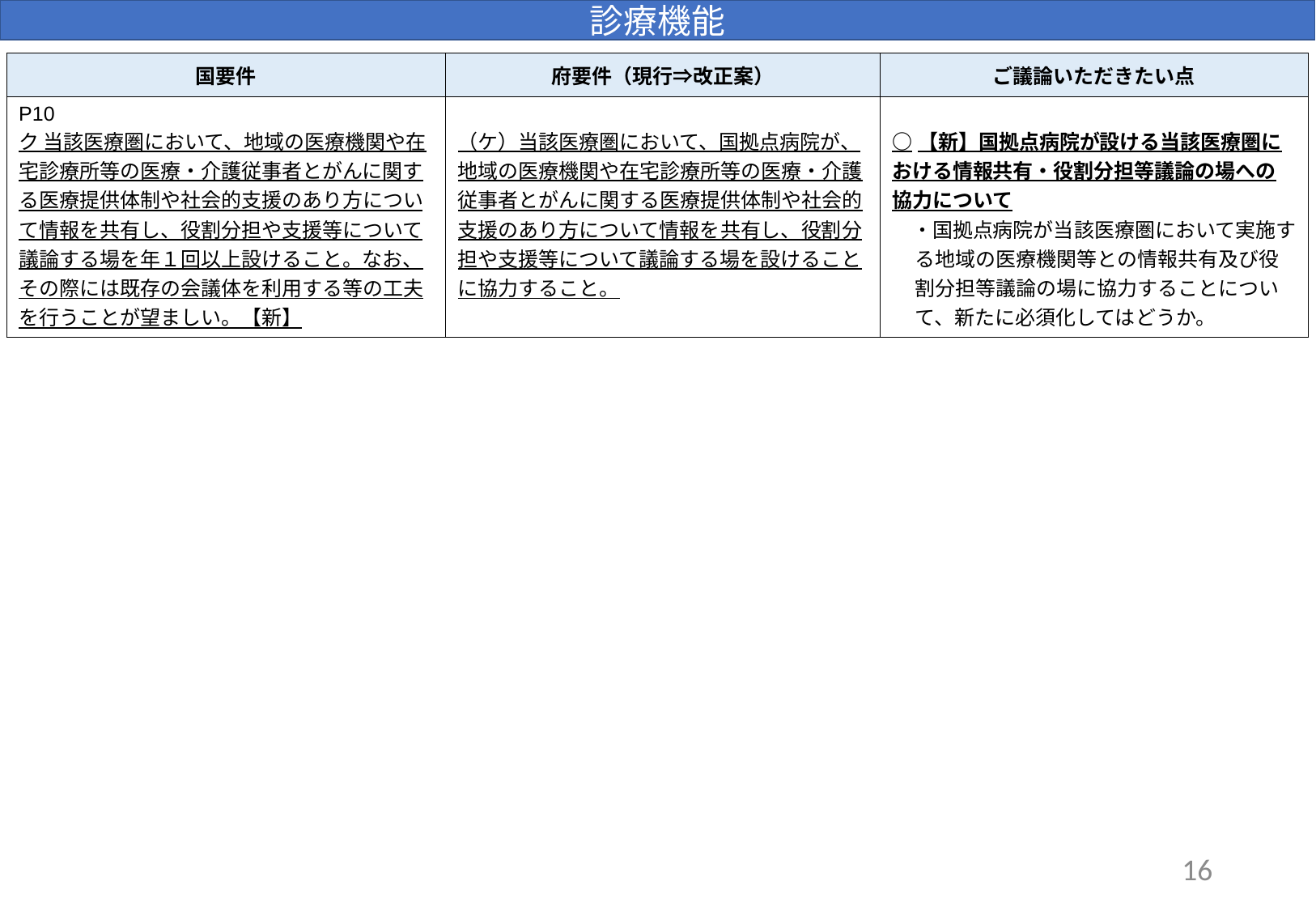

診療機能
| 国要件 | 府要件（現行⇒改正案） | ご議論いただきたい点 |
| --- | --- | --- |
| P10 ク 当該医療圏において、地域の医療機関や在宅診療所等の医療・介護従事者とがんに関する医療提供体制や社会的支援のあり方について情報を共有し、役割分担や支援等について議論する場を年１回以上設けること。なお、その際には既存の会議体を利用する等の工夫を行うことが望ましい。【新】 | （ケ）当該医療圏において、国拠点病院が、地域の医療機関や在宅診療所等の医療・介護従事者とがんに関する医療提供体制や社会的支援のあり方について情報を共有し、役割分担や支援等について議論する場を設けることに協力すること。 | ○【新】国拠点病院が設ける当該医療圏における情報共有・役割分担等議論の場への協力について 　・国拠点病院が当該医療圏において実施する地域の医療機関等との情報共有及び役割分担等議論の場に協力することについて、新たに必須化してはどうか。 |
16